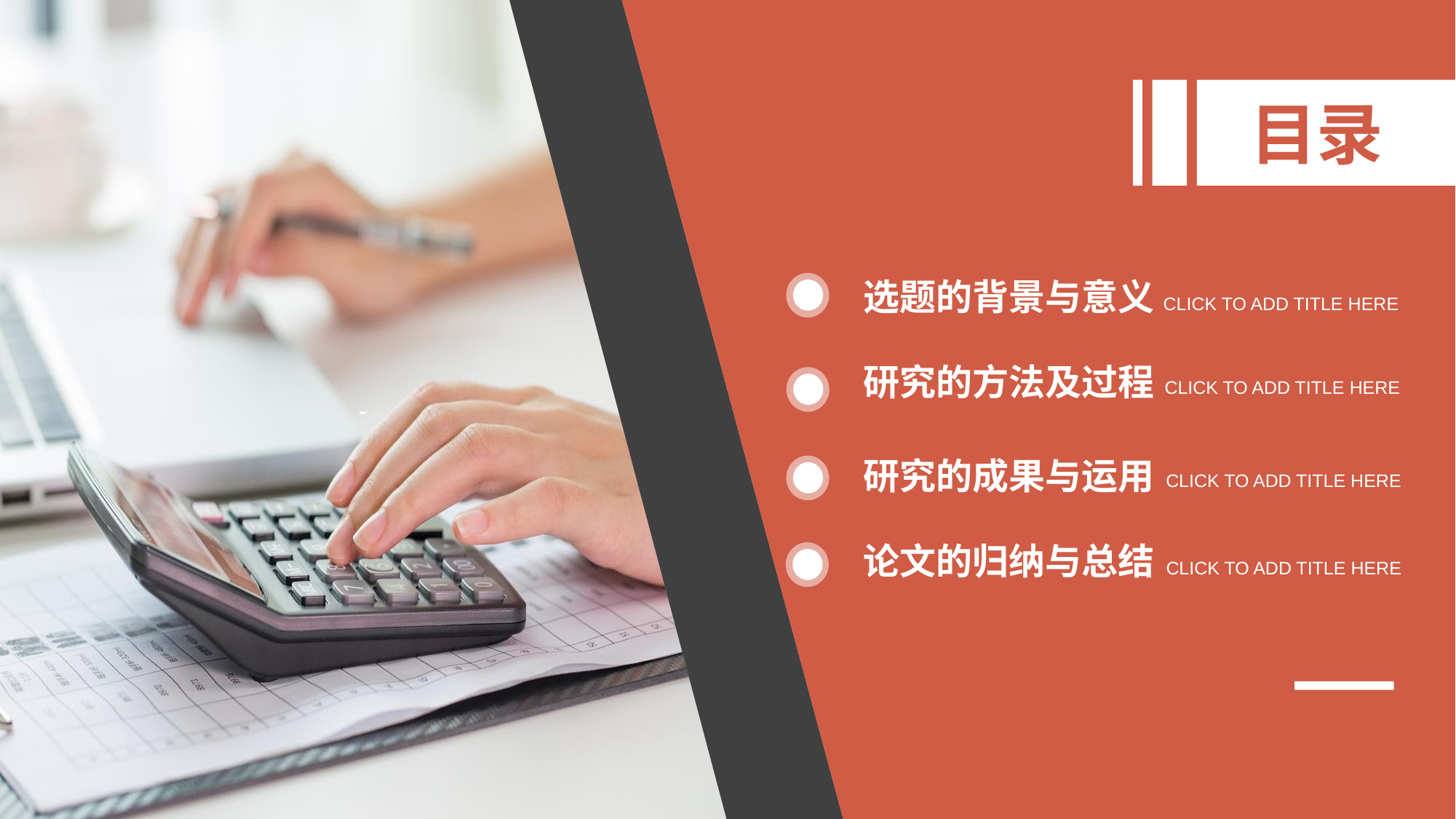

-

目录
选题的背景与意义

CLICK TO ADD TITLE HERE
研究的方法及过程

CLICK TO ADD TITLE HERE

研究的成果与运用

CLICK TO ADD TITLE HERE
论文的归纳与总结

CLICK TO ADD TITLE HERE